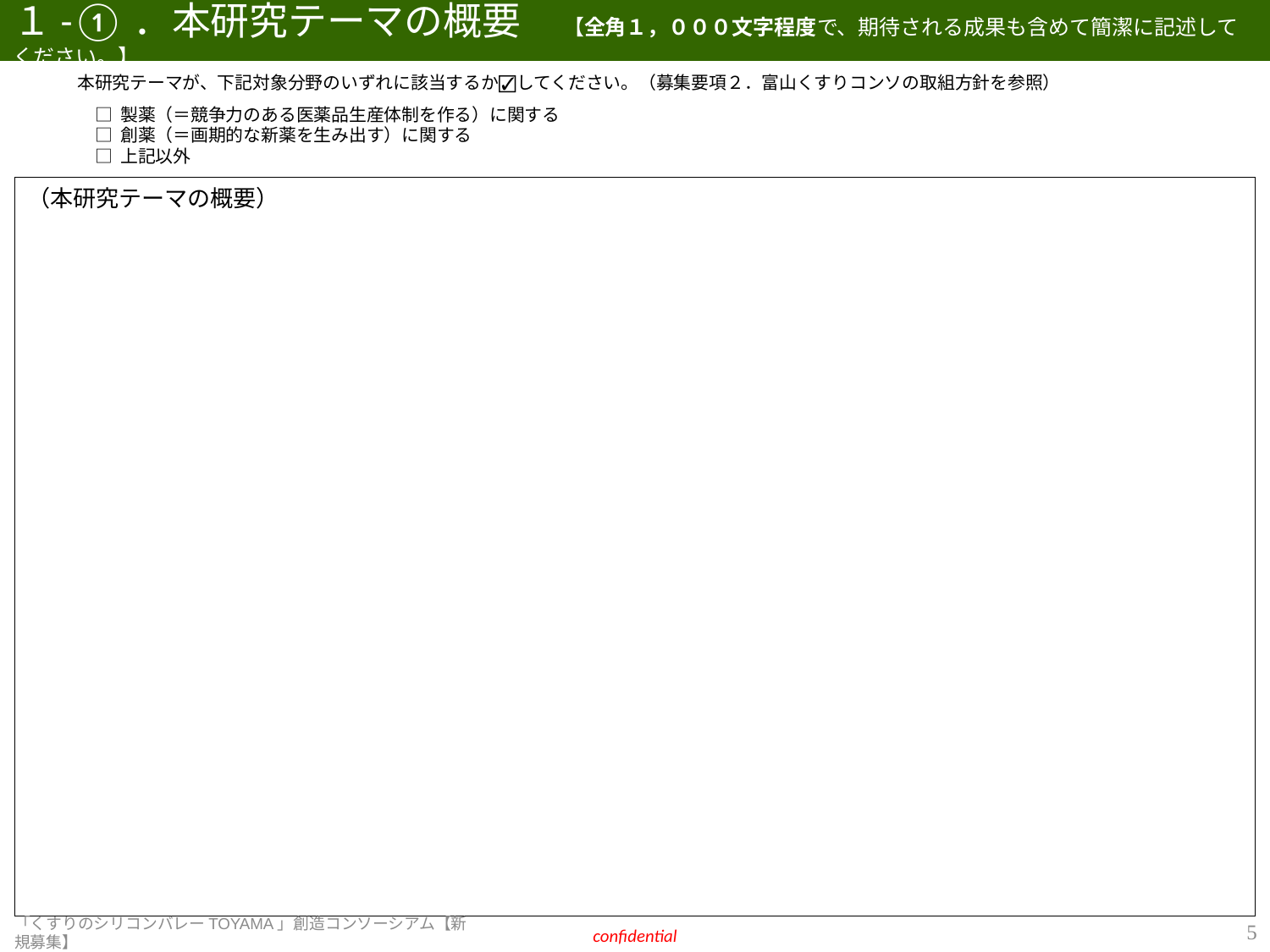

# １-①．本研究テーマの概要　【全角１，０００文字程度で、期待される成果も含めて簡潔に記述してください。】
本研究テーマが、下記対象分野のいずれに該当するか☑してください。（募集要項２．富山くすりコンソの取組方針を参照）
　□  製薬（＝競争力のある医薬品生産体制を作る）に関する
　□  創薬（＝画期的な新薬を生み出す）に関する
　□  上記以外
（本研究テーマの概要）

5
「くすりのシリコンバレーTOYAMA」創造コンソーシアム【新規募集】